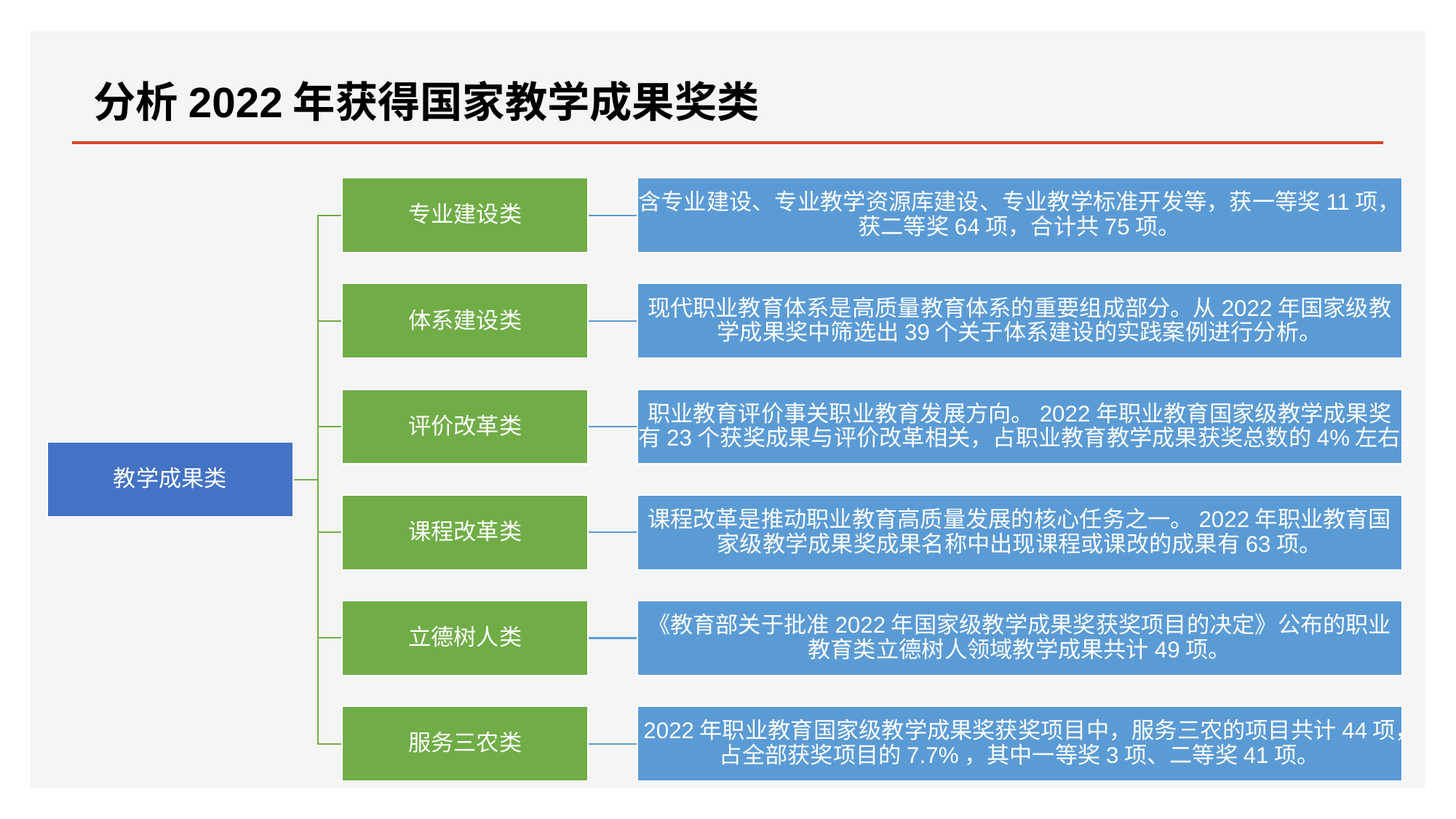

分析2022年获得国家教学成果奖类
教学成果类
专业建设类
含专业建设、专业教学资源库建设、专业教学标准开发等，获一等奖11项，获二等奖64项，合计共75项。
体系建设类
现代职业教育体系是高质量教育体系的重要组成部分。从2022年国家级教学成果奖中筛选出39个关于体系建设的实践案例进行分析。
评价改革类
职业教育评价事关职业教育发展方向。2022年职业教育国家级教学成果奖有23个获奖成果与评价改革相关，占职业教育教学成果获奖总数的4%左右。
课程改革类
课程改革是推动职业教育高质量发展的核心任务之一。2022年职业教育国家级教学成果奖成果名称中出现课程或课改的成果有63项。
立德树人类
《教育部关于批准2022年国家级教学成果奖获奖项目的决定》公布的职业教育类立德树人领域教学成果共计49项。
服务三农类
2022年职业教育国家级教学成果奖获奖项目中，服务三农的项目共计44项，占全部获奖项目的7.7%，其中一等奖3项、二等奖41项。